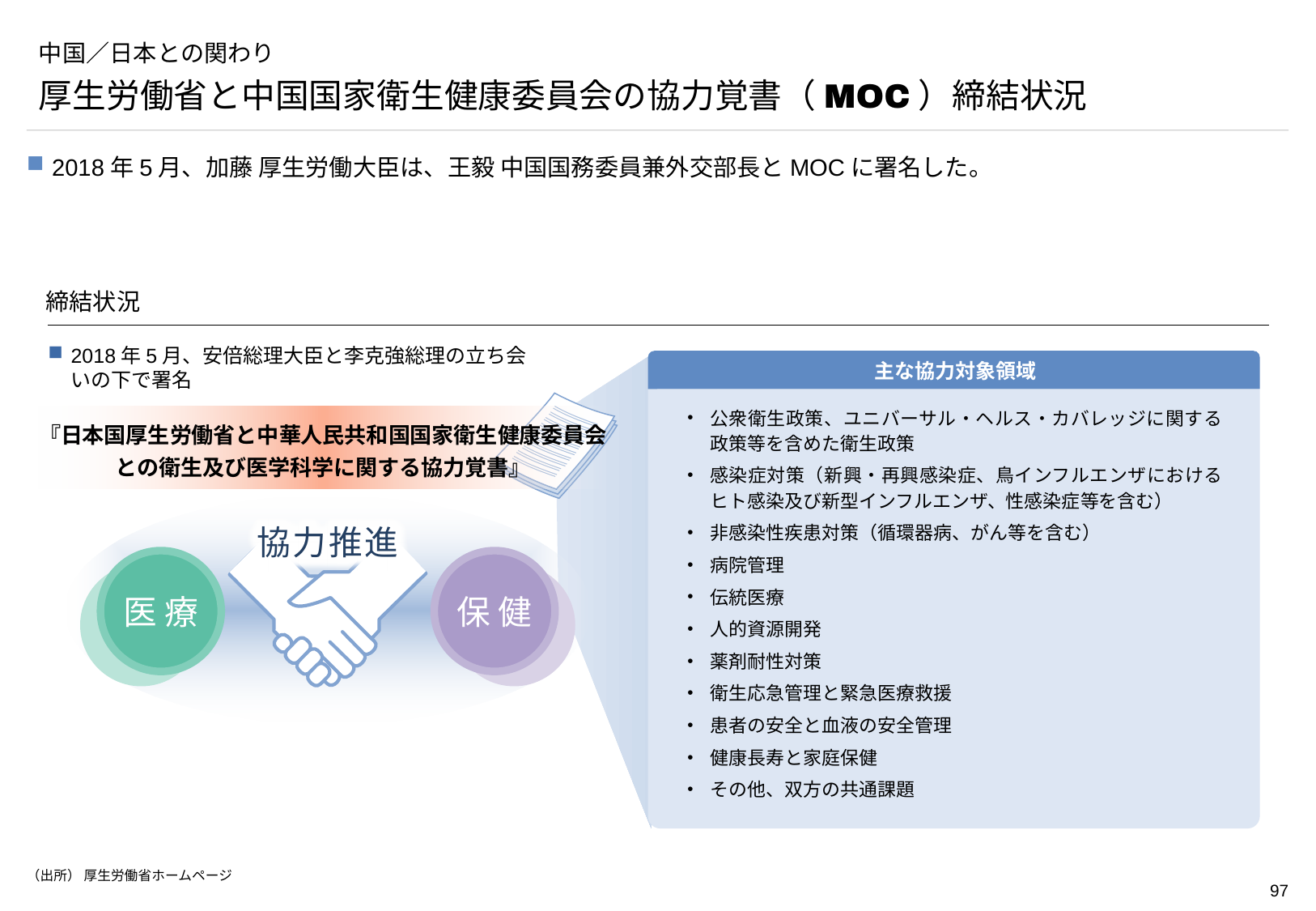

# 中国／日本との関わり
厚生労働省と中国国家衛生健康委員会の協力覚書（MOC）締結状況
2018年5月、加藤 厚生労働大臣は、王毅 中国国務委員兼外交部長とMOCに署名した。
締結状況
2018年5月、安倍総理大臣と李克強総理の立ち会いの下で署名

主な協力対象領域
公衆衛生政策、ユニバーサル・ヘルス・カバレッジに関する政策等を含めた衛生政策
感染症対策（新興・再興感染症、鳥インフルエンザにおけるヒト感染及び新型インフルエンザ、性感染症等を含む）
非感染性疾患対策（循環器病、がん等を含む）
病院管理
伝統医療
人的資源開発
薬剤耐性対策
衛生応急管理と緊急医療救援
患者の安全と血液の安全管理
健康長寿と家庭保健
その他、双方の共通課題

『日本国厚生労働省と中華人民共和国国家衛生健康委員会
との衛生及び医学科学に関する協力覚書』

協力推進
協力推進

医 療

保 健

（出所） 厚生労働省ホームページ